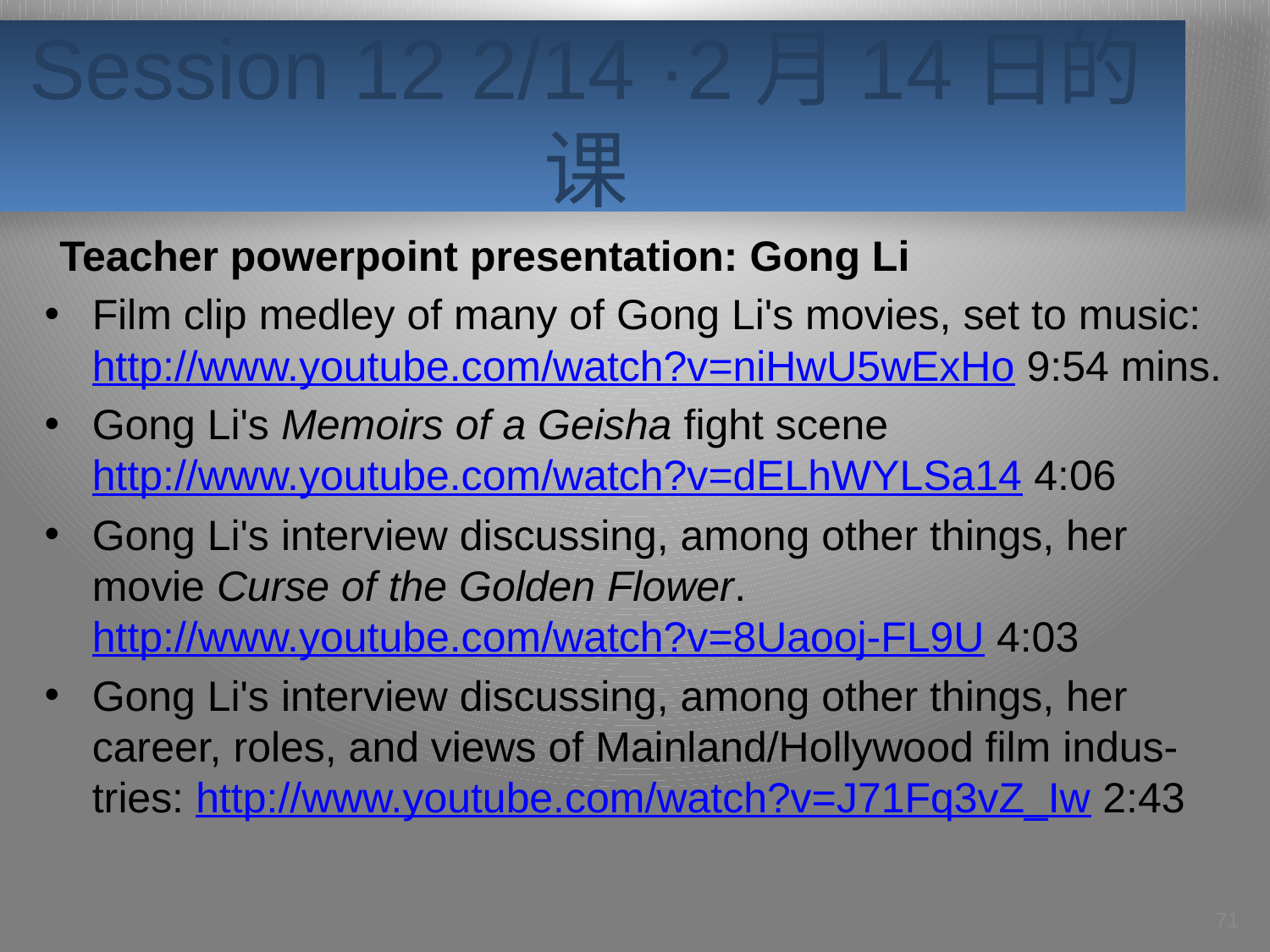

# Session 12 2/14 ·2月14日的课
Teacher powerpoint presentation: Gong Li
Film clip medley of many of Gong Li's movies, set to music: http://www.youtube.com/watch?v=niHwU5wExHo 9:54 mins.
Gong Li's Memoirs of a Geisha fight scene http://www.youtube.com/watch?v=dELhWYLSa14 4:06
Gong Li's interview discussing, among other things, her movie Curse of the Golden Flower. http://www.youtube.com/watch?v=8Uaooj-FL9U 4:03
Gong Li's interview discussing, among other things, her career, roles, and views of Mainland/Hollywood film indus-tries: http://www.youtube.com/watch?v=J71Fq3vZ_Iw 2:43

71